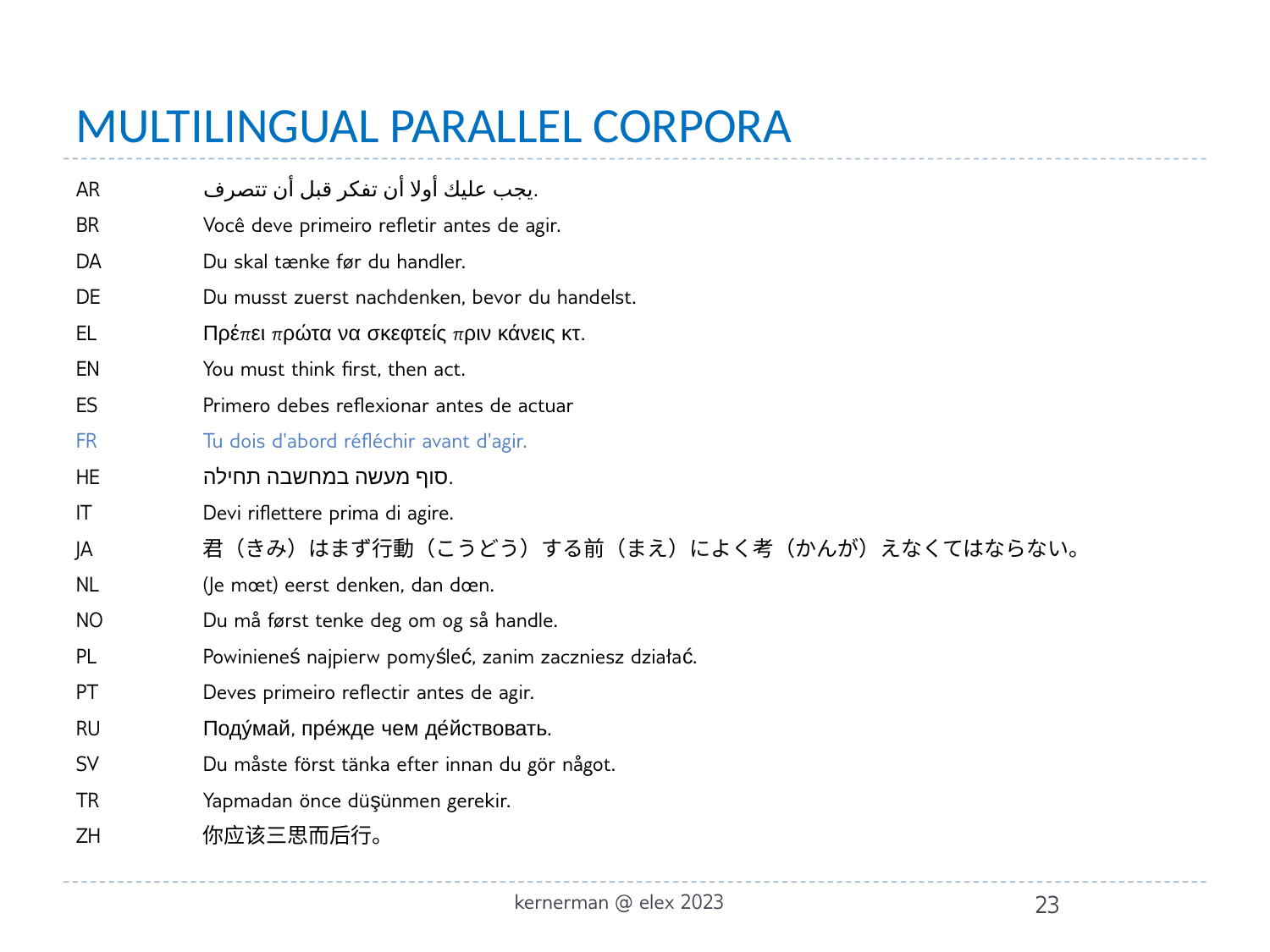

# MULTILINGUAL PARALLEL CORPORA
AR	يجب عليك أولا أن تفكر قبل أن تتصرف.
BR	Você deve primeiro refletir antes de agir.
DA	Du skal tænke før du handler.
DE	Du musst zuerst nachdenken, bevor du handelst.
EL	Πρέπει πρώτα να σκεφτείς πριν κάνεις κτ.
EN	You must think first, then act.
ES	Primero debes reflexionar antes de actuar
FR	Tu dois d'abord réfléchir avant d'agir.
HE	סוף מעשה במחשבה תחילה.
IT	Devi riflettere prima di agire.
JA	君（きみ）はまず行動（こうどう）する前（まえ）によく考（かんが）えなくてはならない。
NL	(Je moet) eerst denken, dan doen.
NO	Du må først tenke deg om og så handle.
PL	Powinieneś najpierw pomyśleć, zanim zaczniesz działać.
PT	Deves primeiro reflectir antes de agir.
RU	Поду́май, пре́жде чем де́йствовать.
SV	Du måste först tänka efter innan du gör något.
TR	Yapmadan önce düşünmen gerekir.
ZH	你应该三思而后行。
kernerman @ elex 2023
23